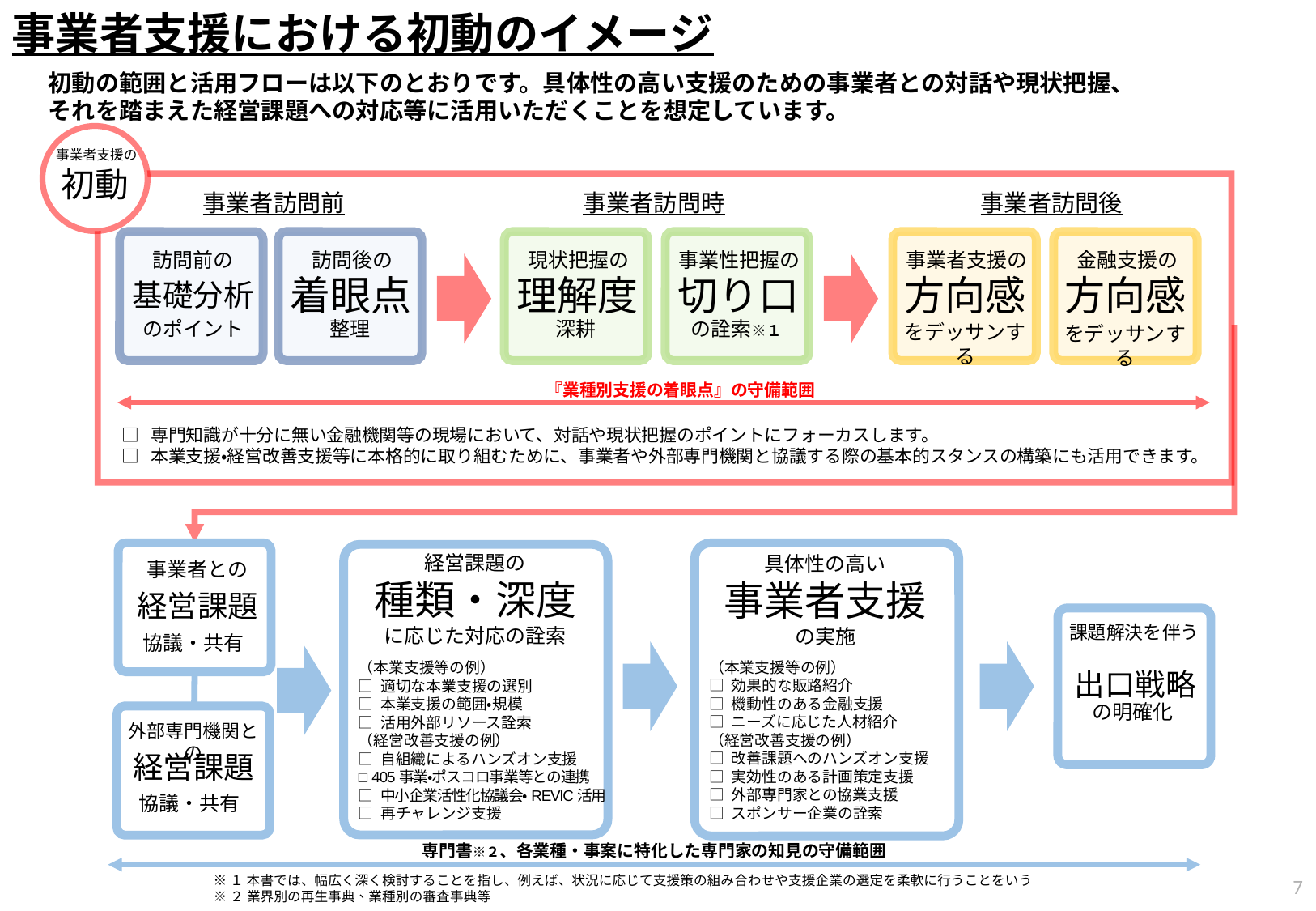

事業者支援における初動のイメージ
初動の範囲と活用フローは以下のとおりです。具体性の高い支援のための事業者との対話や現状把握、
それを踏まえた経営課題への対応等に活用いただくことを想定しています。

事業者支援の
初動

□  専門知識が十分に無い金融機関等の現場において、対話や現状把握のポイントにフォーカスします。
□  本業支援・経営改善支援等に本格的に取り組むために、事業者や外部専門機関と協議する際の基本的スタンスの構築にも活用できます。

事業者訪問前
事業者訪問時
事業者訪問後

訪問前の
基礎分析
のポイント

訪問後の
着眼点
整理

現状把握の
理解度
深耕

事業性把握の
切り口
の詮索※１

事業者支援の
方向感
をデッサンする

金融支援の
方向感
をデッサンする

『業種別支援の着眼点』の守備範囲

具体性の高い
事業者支援
の実施
（本業支援等の例）
□ 効果的な販路紹介
□ 機動性のある金融支援
□ ニーズに応じた人材紹介
（経営改善支援の例）
□ 改善課題へのハンズオン支援
□ 実効性のある計画策定支援
□ 外部専門家との協業支援
□ スポンサー企業の詮索

経営課題の
種類・深度
に応じた対応の詮索

（本業支援等の例）
□ 適切な本業支援の選別
□ 本業支援の範囲・規模
□ 活用外部リソース詮索
（経営改善支援の例）
□ 自組織によるハンズオン支援
□ 405事業・ポスコロ事業等との連携
□ 中小企業活性化協議会・REVIC活用
□ 再チャレンジ支援

事業者との
経営課題

課題解決を伴う
協議・共有

出口戦略
の明確化

外部専門機関との
経営課題
協議・共有
専門書※２、各業種・事案に特化した専門家の知見の守備範囲
7
※１ 本書では、幅広く深く検討することを指し、例えば、状況に応じて支援策の組み合わせや支援企業の選定を柔軟に行うことをいう
※２ 業界別の再生事典、業種別の審査事典等